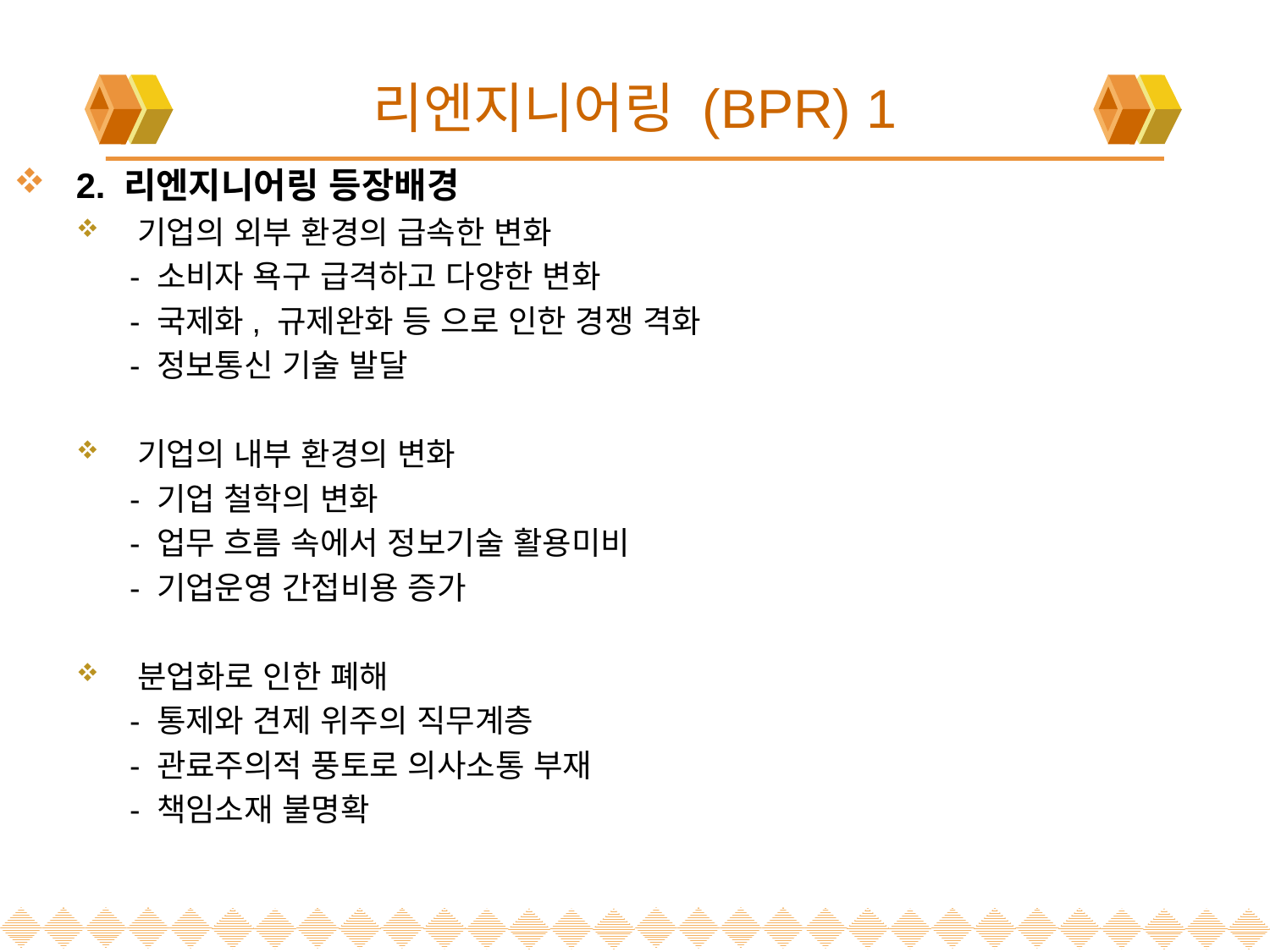

# 리엔지니어링 (BPR) 1
2. 리엔지니어링 등장배경
기업의 외부 환경의 급속한 변화
      - 소비자 욕구 급격하고 다양한 변화
      - 국제화, 규제완화 등 으로 인한 경쟁 격화
      - 정보통신 기술 발달

기업의 내부 환경의 변화
      - 기업 철학의 변화
      - 업무 흐름 속에서 정보기술 활용미비
      - 기업운영 간접비용 증가

분업화로 인한 폐해
      - 통제와 견제 위주의 직무계층
      - 관료주의적 풍토로 의사소통 부재
      - 책임소재 불명확